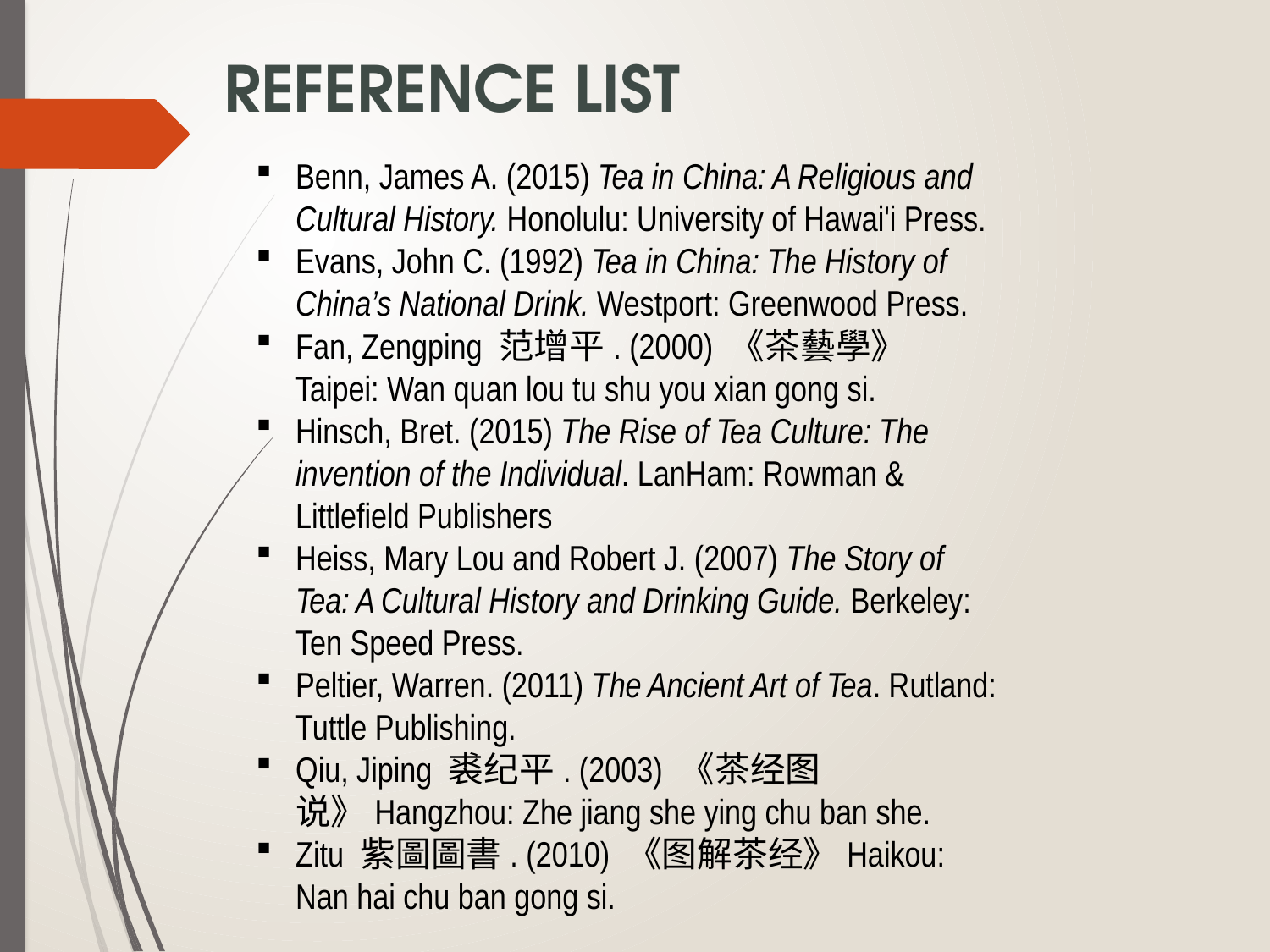

REFERENCE LIST
Benn, James A. (2015) Tea in China: A Religious and Cultural History. Honolulu: University of Hawai'i Press.
Evans, John C. (1992) Tea in China: The History of China’s National Drink. Westport: Greenwood Press.
Fan, Zengping 范增平. (2000) 《茶藝學》 Taipei: Wan quan lou tu shu you xian gong si.
Hinsch, Bret. (2015) The Rise of Tea Culture: The invention of the Individual. LanHam: Rowman & Littlefield Publishers
Heiss, Mary Lou and Robert J. (2007) The Story of Tea: A Cultural History and Drinking Guide. Berkeley: Ten Speed Press.
Peltier, Warren. (2011) The Ancient Art of Tea. Rutland: Tuttle Publishing.
Qiu, Jiping 裘纪平. (2003) 《茶经图说》Hangzhou: Zhe jiang she ying chu ban she.
Zitu 紫圖圖書. (2010) 《图解茶经》Haikou: Nan hai chu ban gong si.